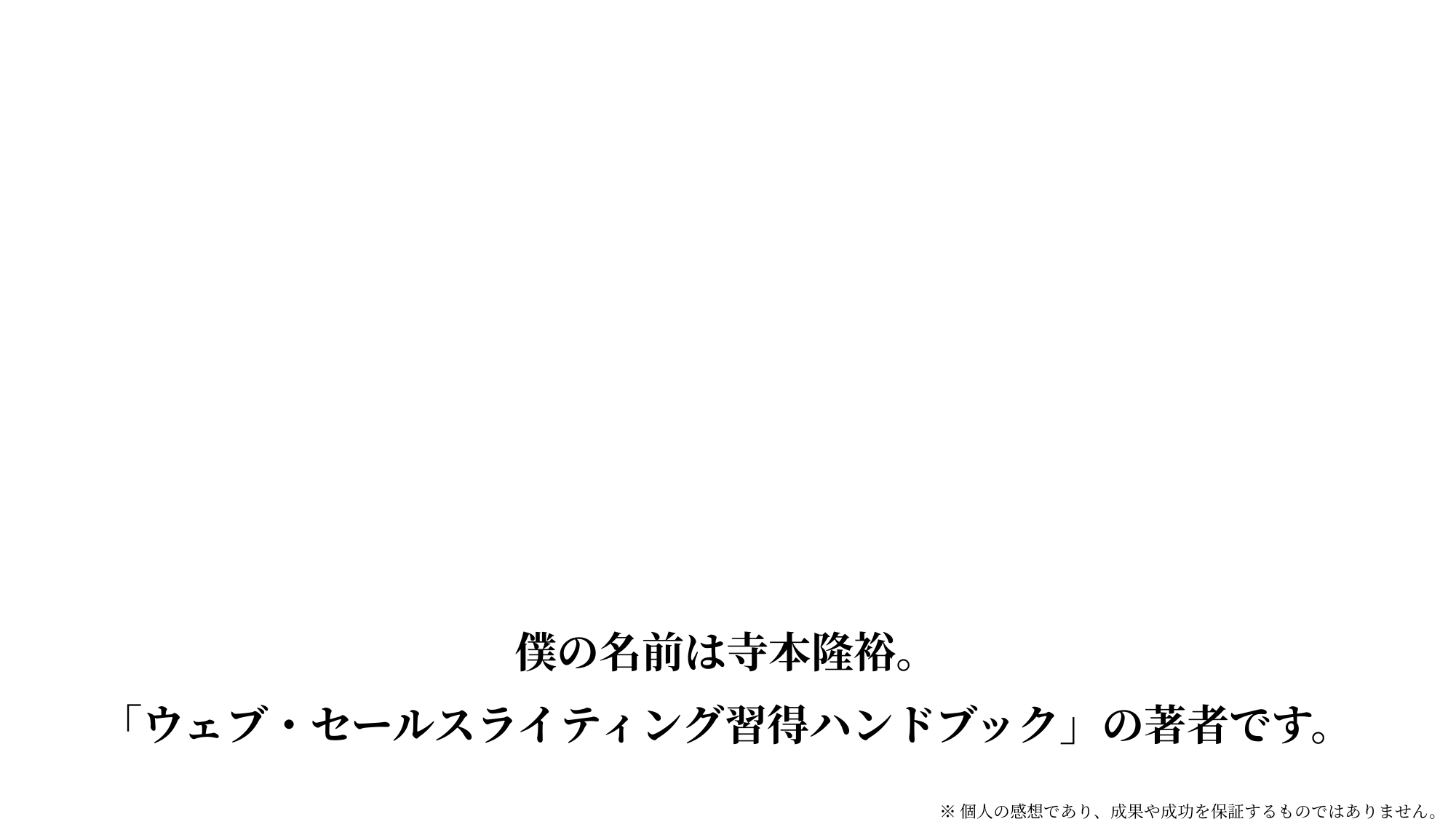

僕の名前は寺本隆裕。
「ウェブ・セールスライティング習得ハンドブック」の著者です。
※個人の感想であり、成果や成功を保証するものではありません。